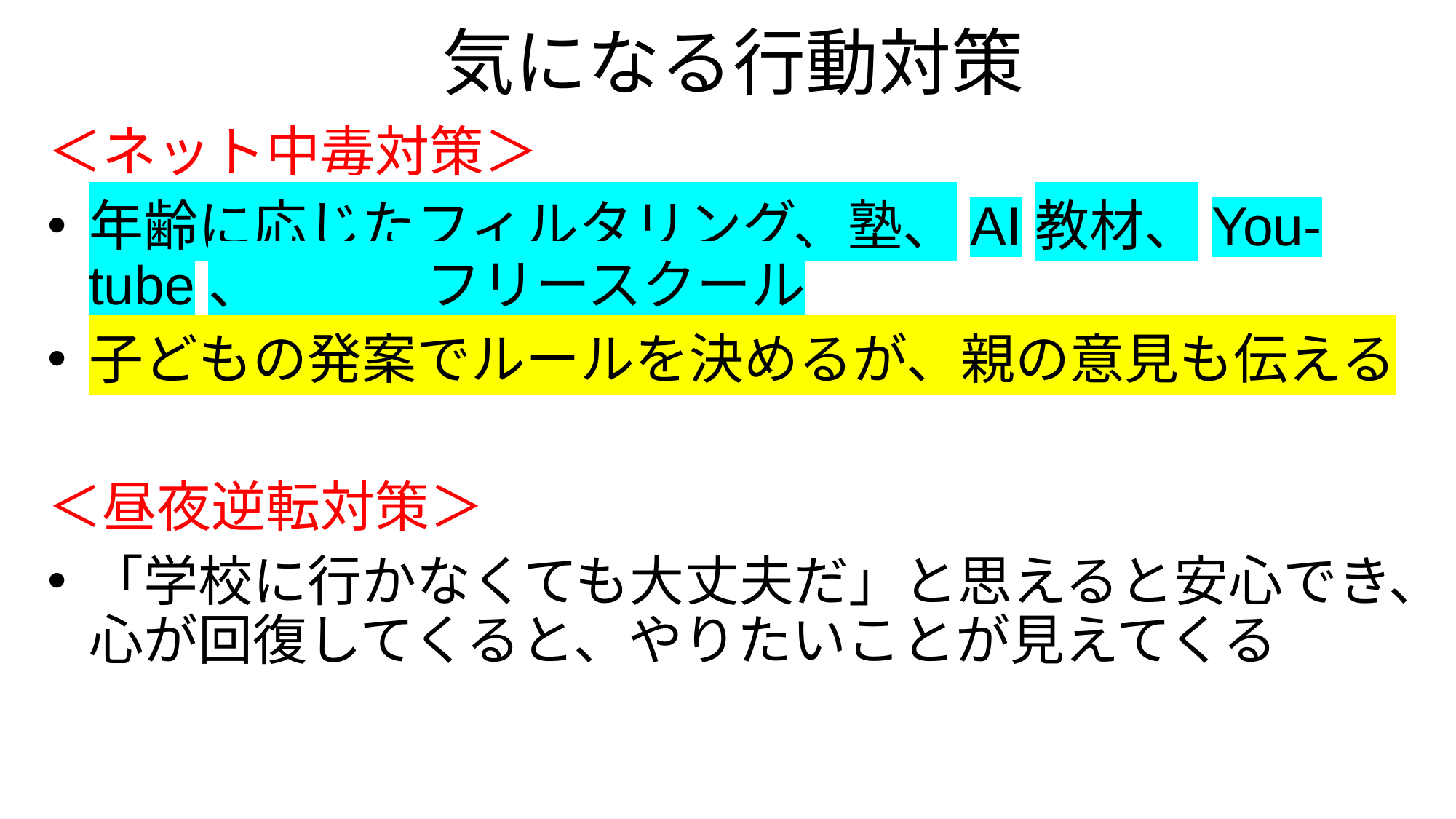

# 気になる行動対策
＜ネット中毒対策＞
年齢に応じたフィルタリング、塾、AI教材、You-tube、　　　フリースクール
子どもの発案でルールを決めるが、親の意見も伝える

＜昼夜逆転対策＞
「学校に行かなくても大丈夫だ」と思えると安心でき、心が回復してくると、やりたいことが見えてくる